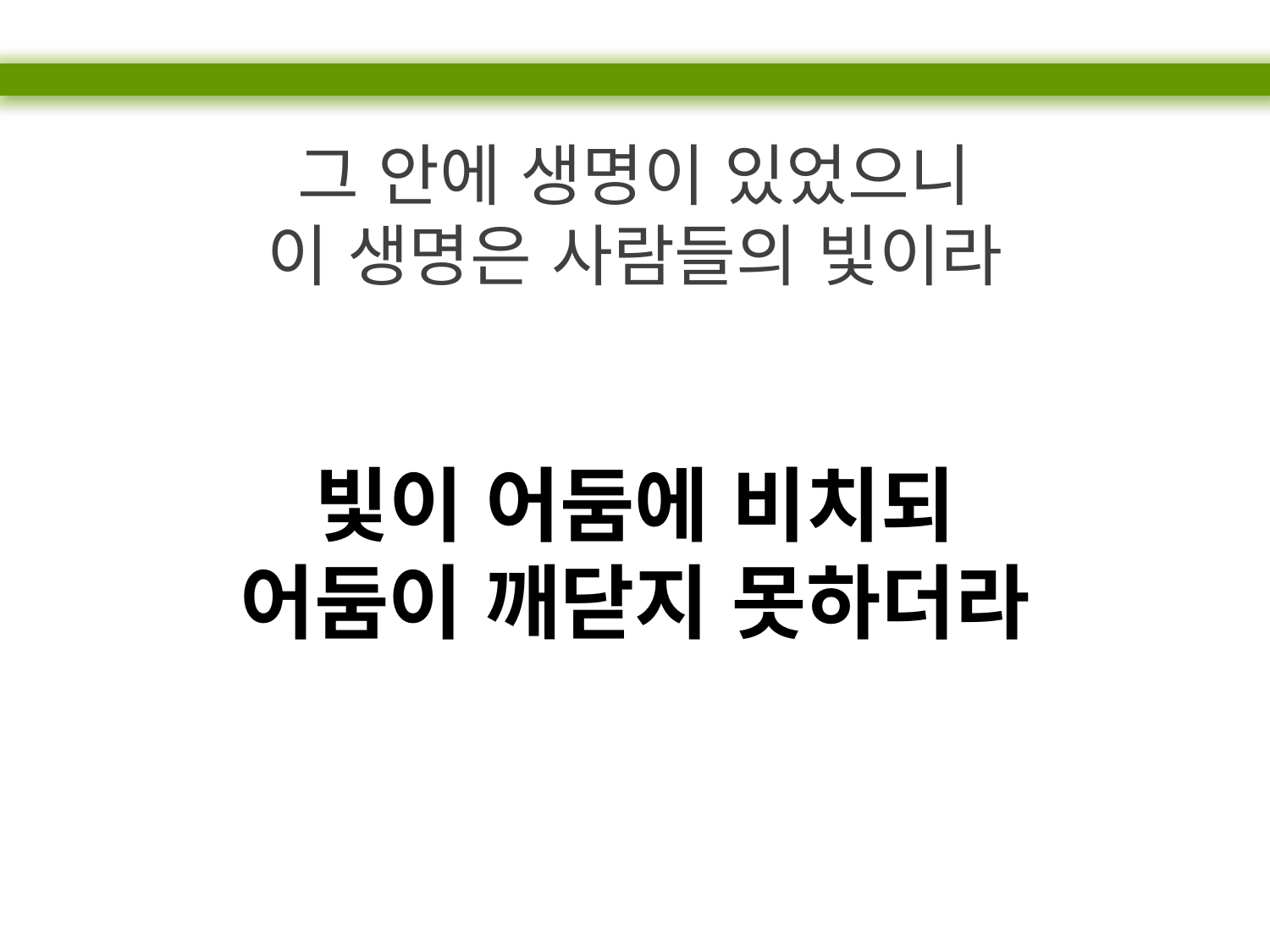

그 안에 생명이 있었으니
이 생명은 사람들의 빛이라
빛이 어둠에 비치되
어둠이 깨닫지 못하더라